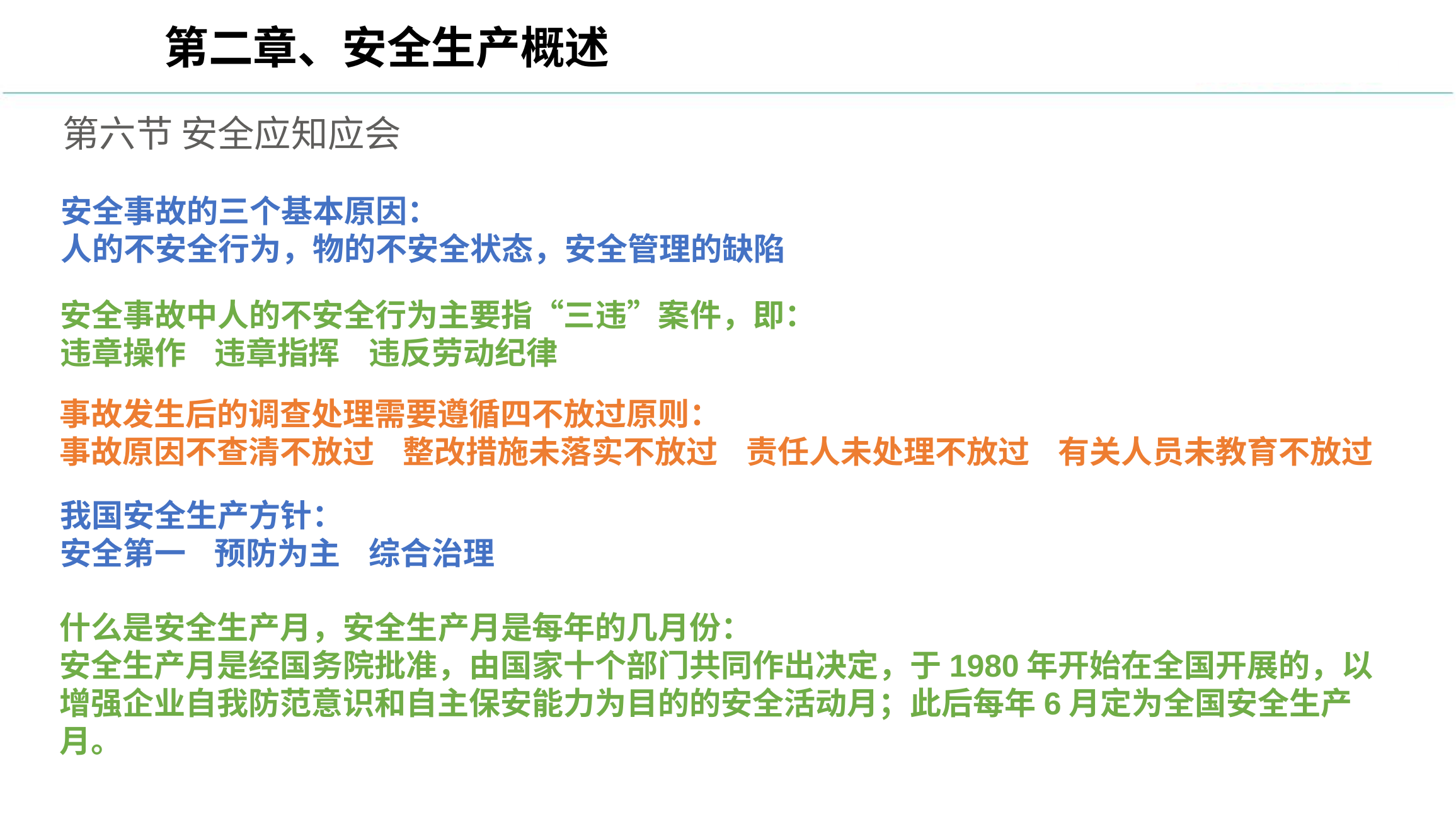

第二章、安全生产概述
第六节 安全应知应会
安全事故的三个基本原因：
人的不安全行为，物的不安全状态，安全管理的缺陷
安全事故中人的不安全行为主要指“三违”案件，即：
违章操作    违章指挥    违反劳动纪律
事故发生后的调查处理需要遵循四不放过原则：
事故原因不查清不放过    整改措施未落实不放过    责任人未处理不放过    有关人员未教育不放过
我国安全生产方针：
安全第一    预防为主    综合治理
什么是安全生产月，安全生产月是每年的几月份：
安全生产月是经国务院批准，由国家十个部门共同作出决定，于1980年开始在全国开展的，以增强企业自我防范意识和自主保安能力为目的的安全活动月；此后每年6月定为全国安全生产月。